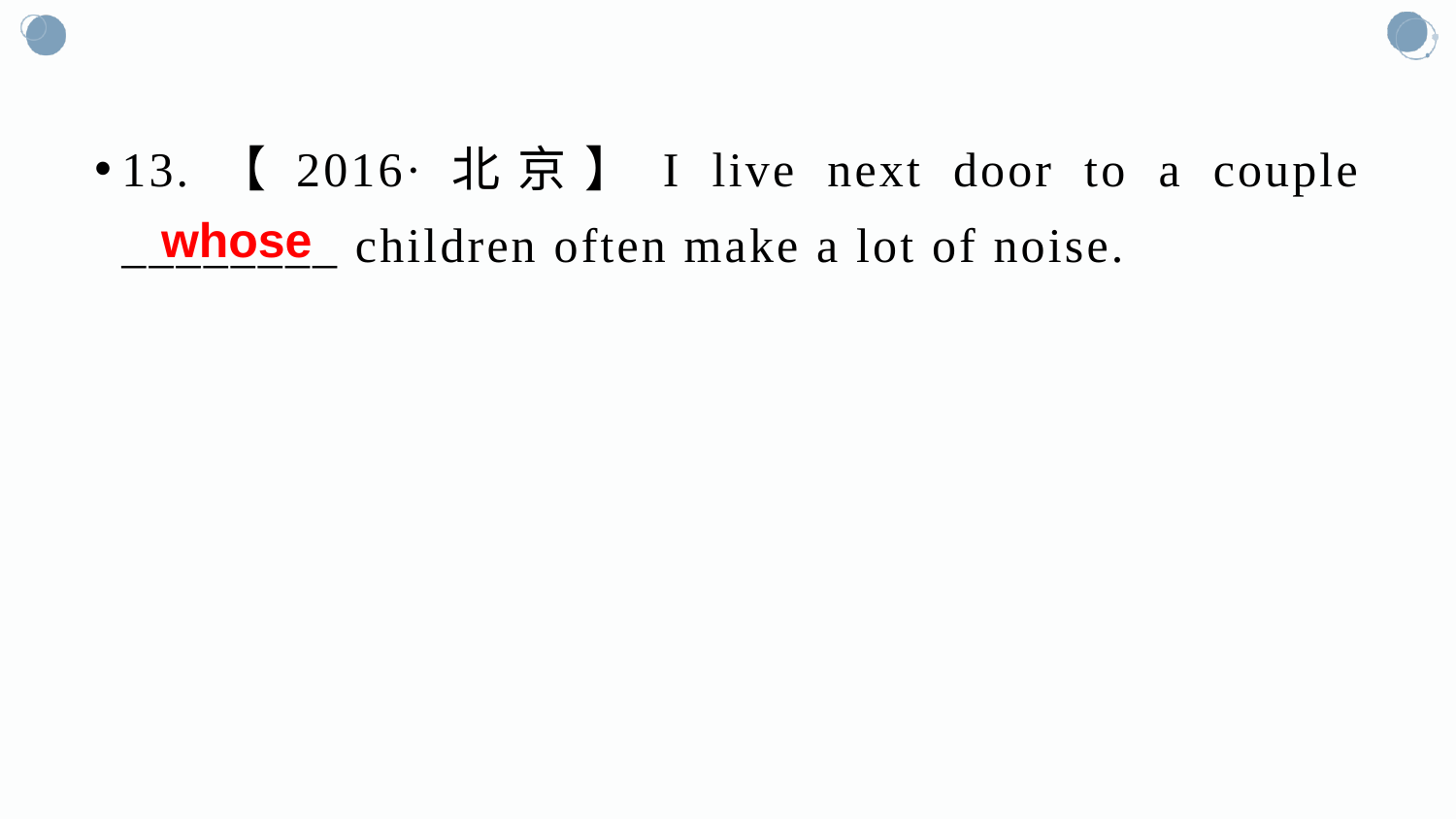

#
13.【2016·北京】I live next door to a couple ________ children often make a lot of noise.
whose